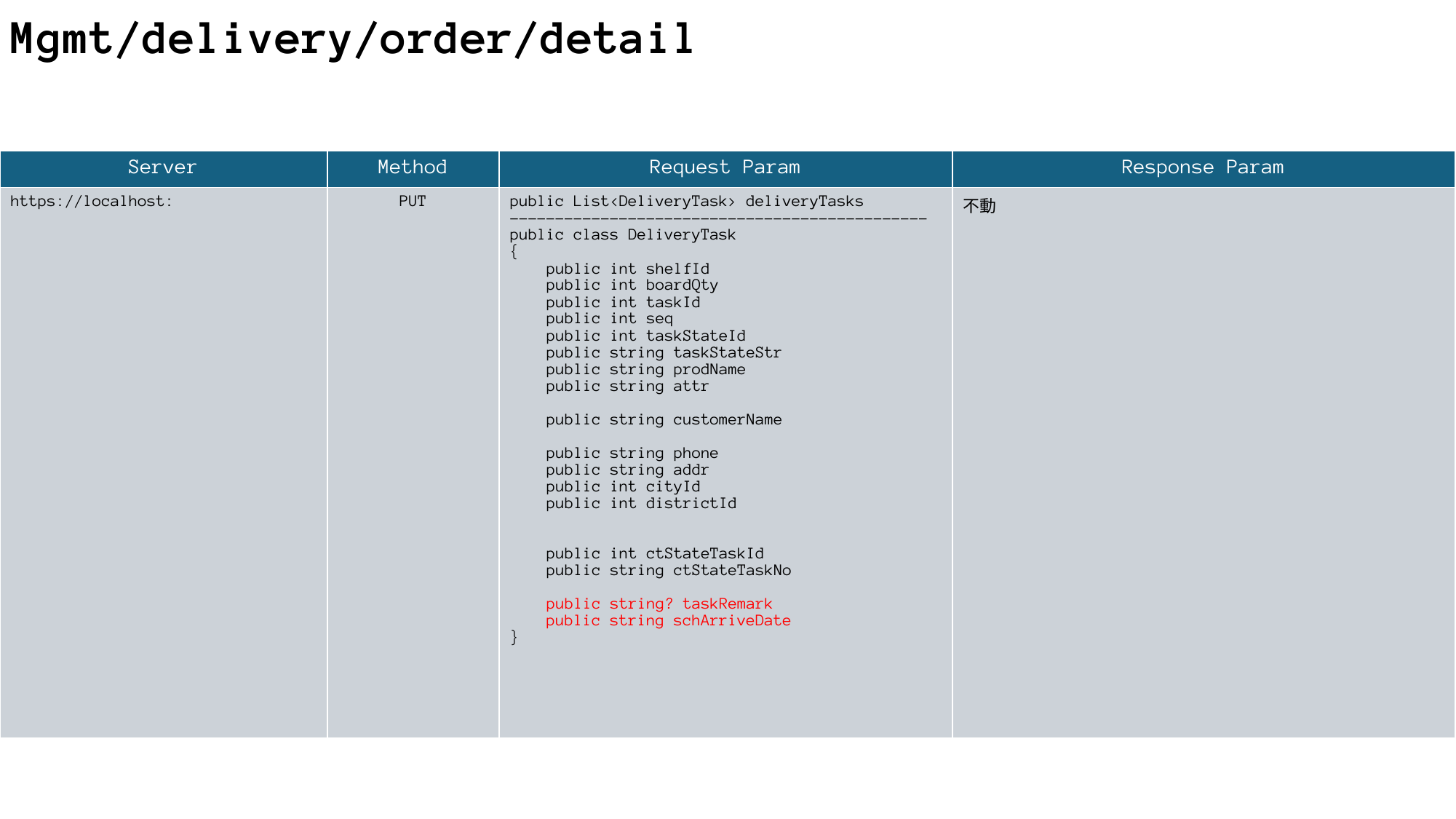

Mgmt/delivery/order/detail
| Server | Method | Request Param | Response Param |
| --- | --- | --- | --- |
| https://localhost: | PUT | public List<DeliveryTask> deliveryTasks ---------------------------------------------- public class DeliveryTask { public int shelfId public int boardQty public int taskId public int seq public int taskStateId public string taskStateStr public string prodName public string attr public string customerName public string phone public string addr public int cityId public int districtId public int ctStateTaskId public string ctStateTaskNo public string? taskRemark public string schArriveDate } | 不動 |